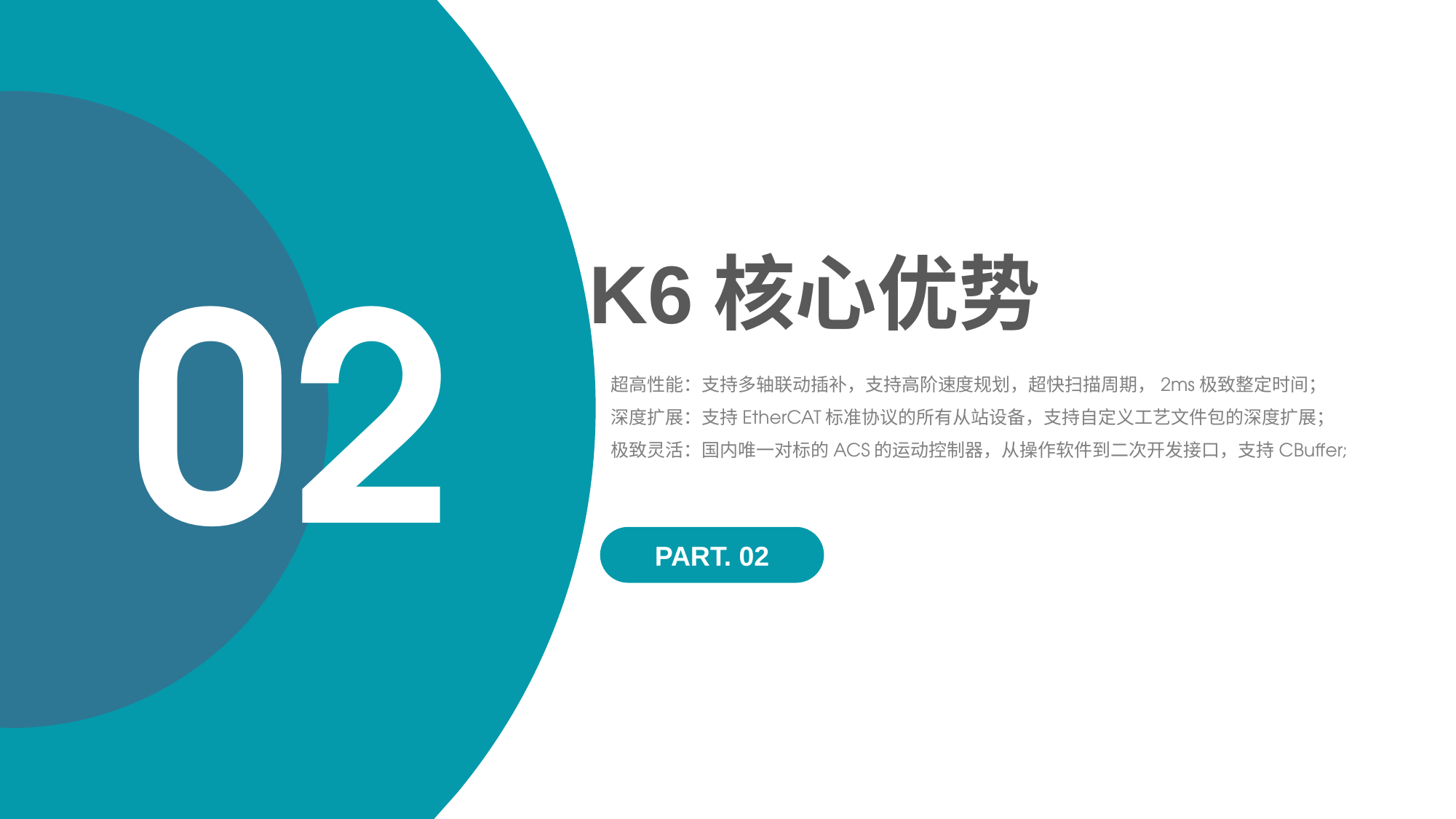

02
K6核心优势
超高性能：支持多轴联动插补，支持高阶速度规划，超快扫描周期，2ms极致整定时间；
深度扩展：支持EtherCAT标准协议的所有从站设备，支持自定义工艺文件包的深度扩展；
极致灵活：国内唯一对标的ACS的运动控制器，从操作软件到二次开发接口，支持CBuffer;
PART. 02